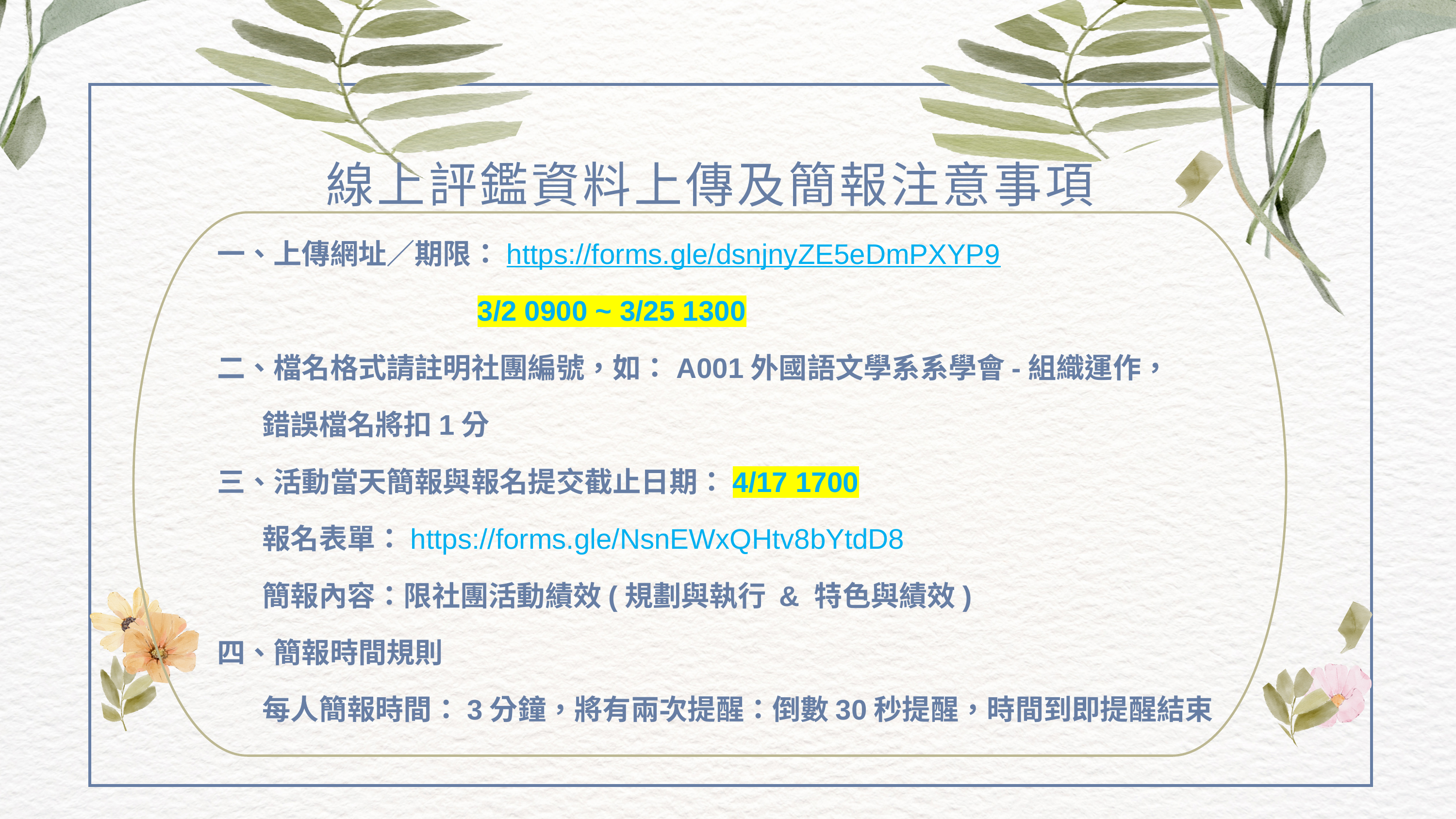

線上評鑑資料上傳及簡報注意事項

一、上傳網址／期限：https://forms.gle/dsnjnyZE5eDmPXYP9
                                 3/2 0900 ~ 3/25 1300
二、檔名格式請註明社團編號，如：A001外國語文學系系學會-組織運作，
      錯誤檔名將扣1分
三、活動當天簡報與報名提交截止日期：4/17 1700
      報名表單：https://forms.gle/NsnEWxQHtv8bYtdD8
      簡報內容：限社團活動績效(規劃與執行 & 特色與績效)
四、簡報時間規則
      每人簡報時間：3分鐘，將有兩次提醒：倒數30秒提醒，時間到即提醒結束